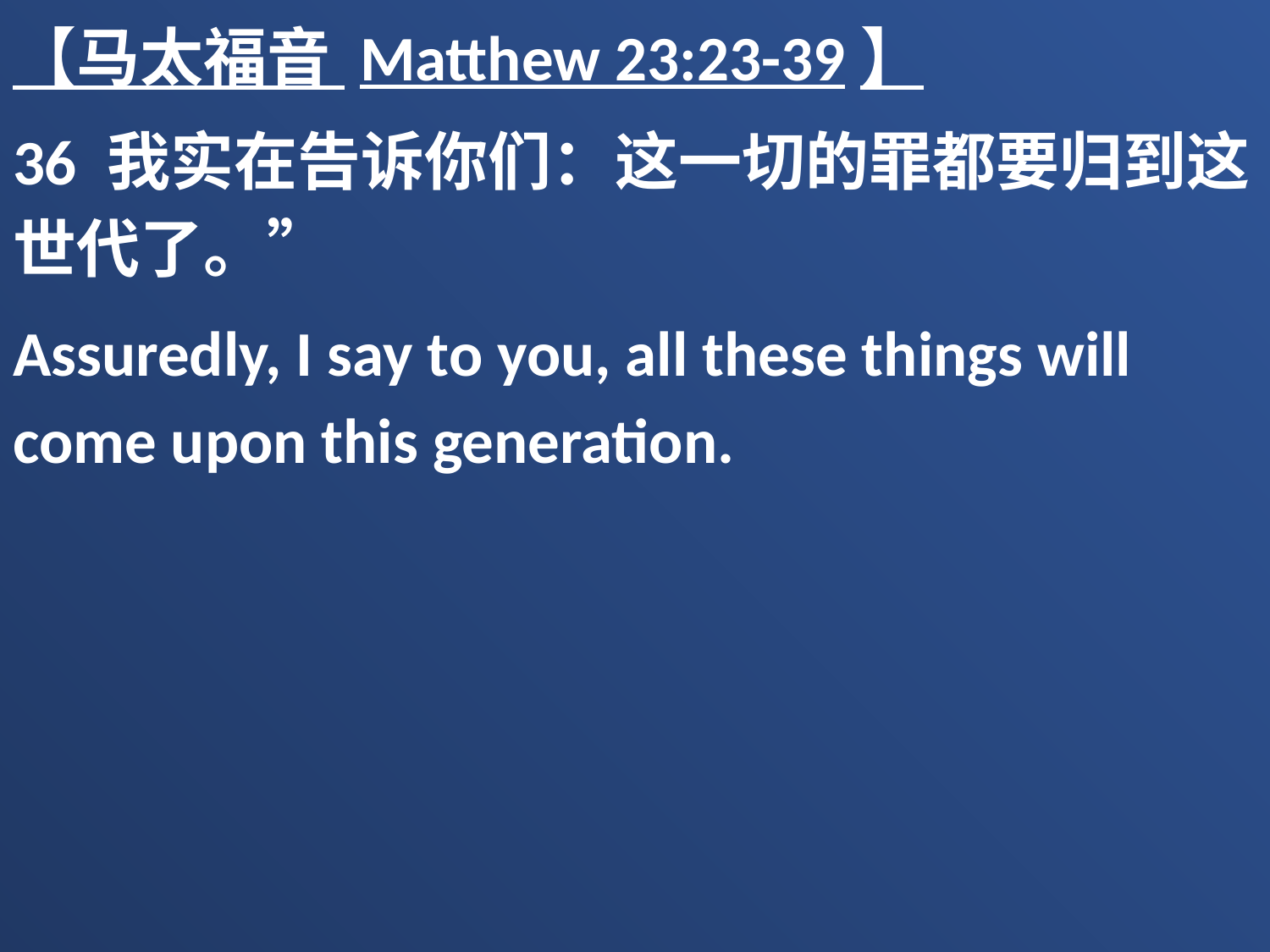

【马太福音 Matthew 23:23-39】
36 我实在告诉你们：这一切的罪都要归到这世代了。”
Assuredly, I say to you, all these things will come upon this generation.